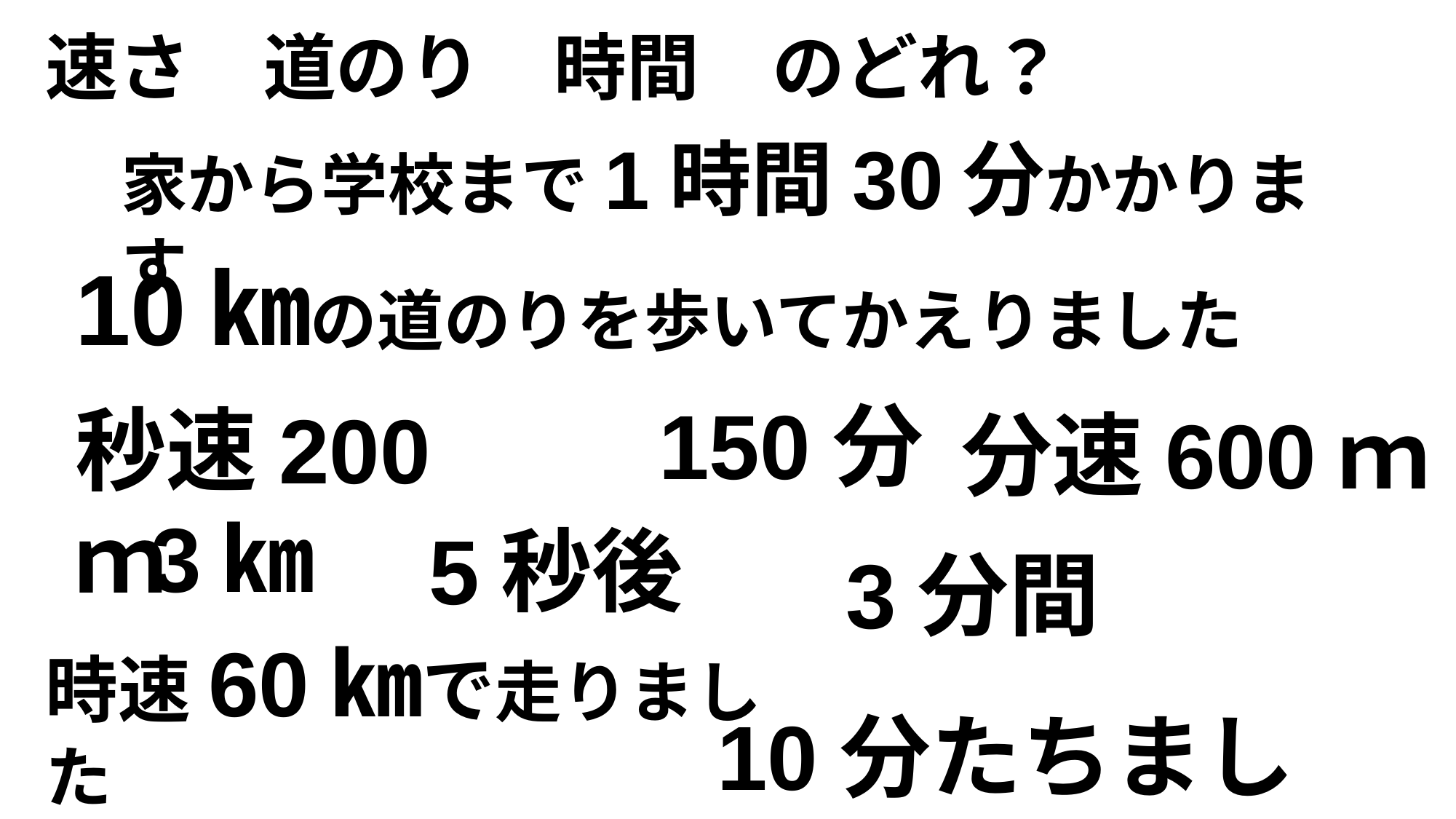

速さ　道のり　時間　のどれ？
家から学校まで1時間30分かかります
10㎞の道のりを歩いてかえりました
150分
秒速200ｍ
分速600ｍ
3㎞
5秒後
3分間
時速60㎞で走りました
10分たちました